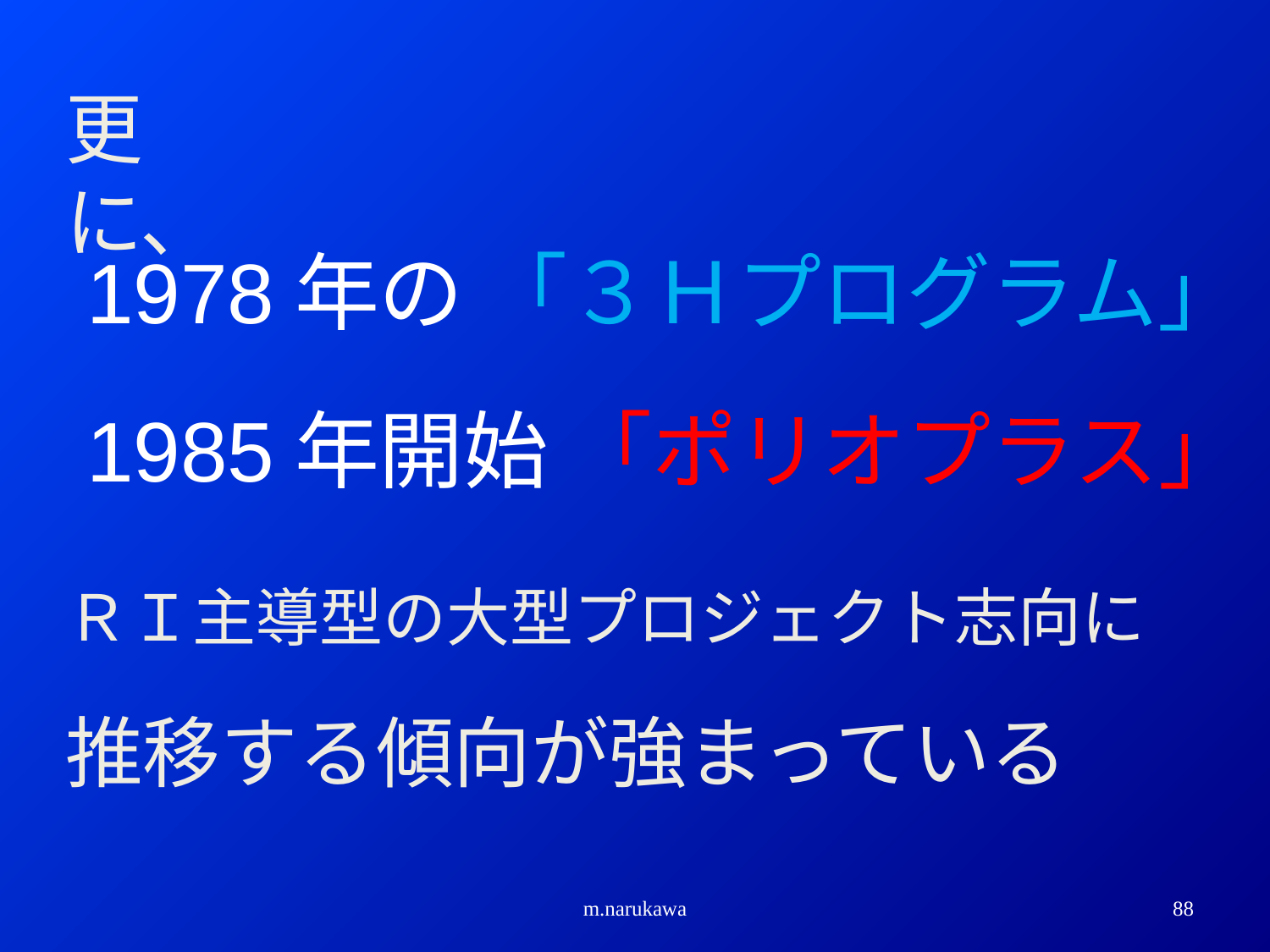

更に、
1978年の 「３Ｈプログラム」
1985年開始 「ポリオプラス」
ＲＩ主導型の大型プロジェクト志向に
推移する傾向が強まっている
m.narukawa
88